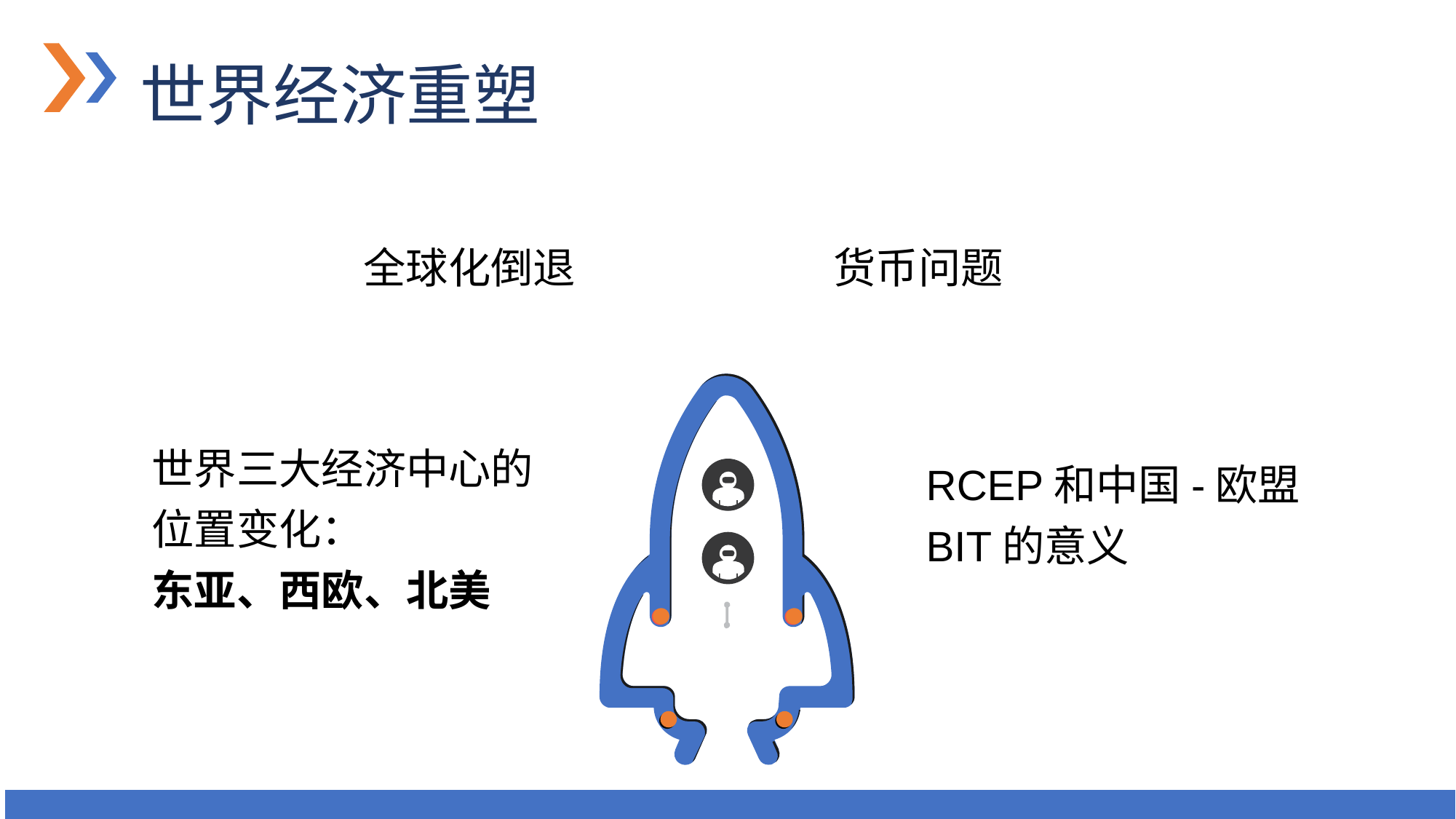

# 世界经济重塑

全球化倒退
货币问题

世界三大经济中心的
位置变化：
东亚、西欧、北美
RCEP和中国-欧盟BIT的意义